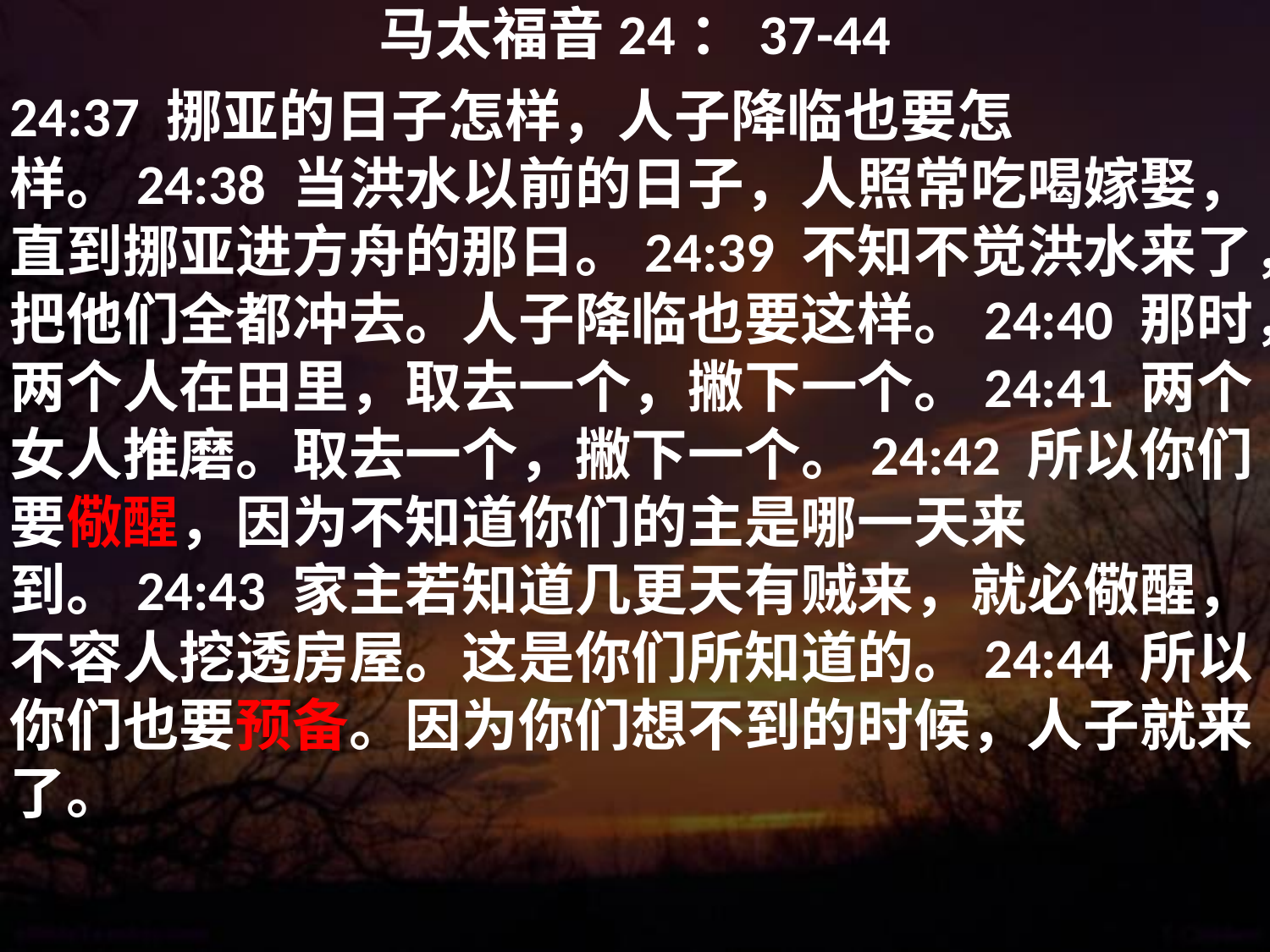

# 马太福音24：37-44
24:37 挪亚的日子怎样，人子降临也要怎样。24:38 当洪水以前的日子，人照常吃喝嫁娶，直到挪亚进方舟的那日。24:39 不知不觉洪水来了，把他们全都冲去。人子降临也要这样。24:40 那时，两个人在田里，取去一个，撇下一个。24:41 两个女人推磨。取去一个，撇下一个。24:42 所以你们要儆醒，因为不知道你们的主是哪一天来到。24:43 家主若知道几更天有贼来，就必儆醒，不容人挖透房屋。这是你们所知道的。24:44 所以你们也要预备。因为你们想不到的时候，人子就来了。